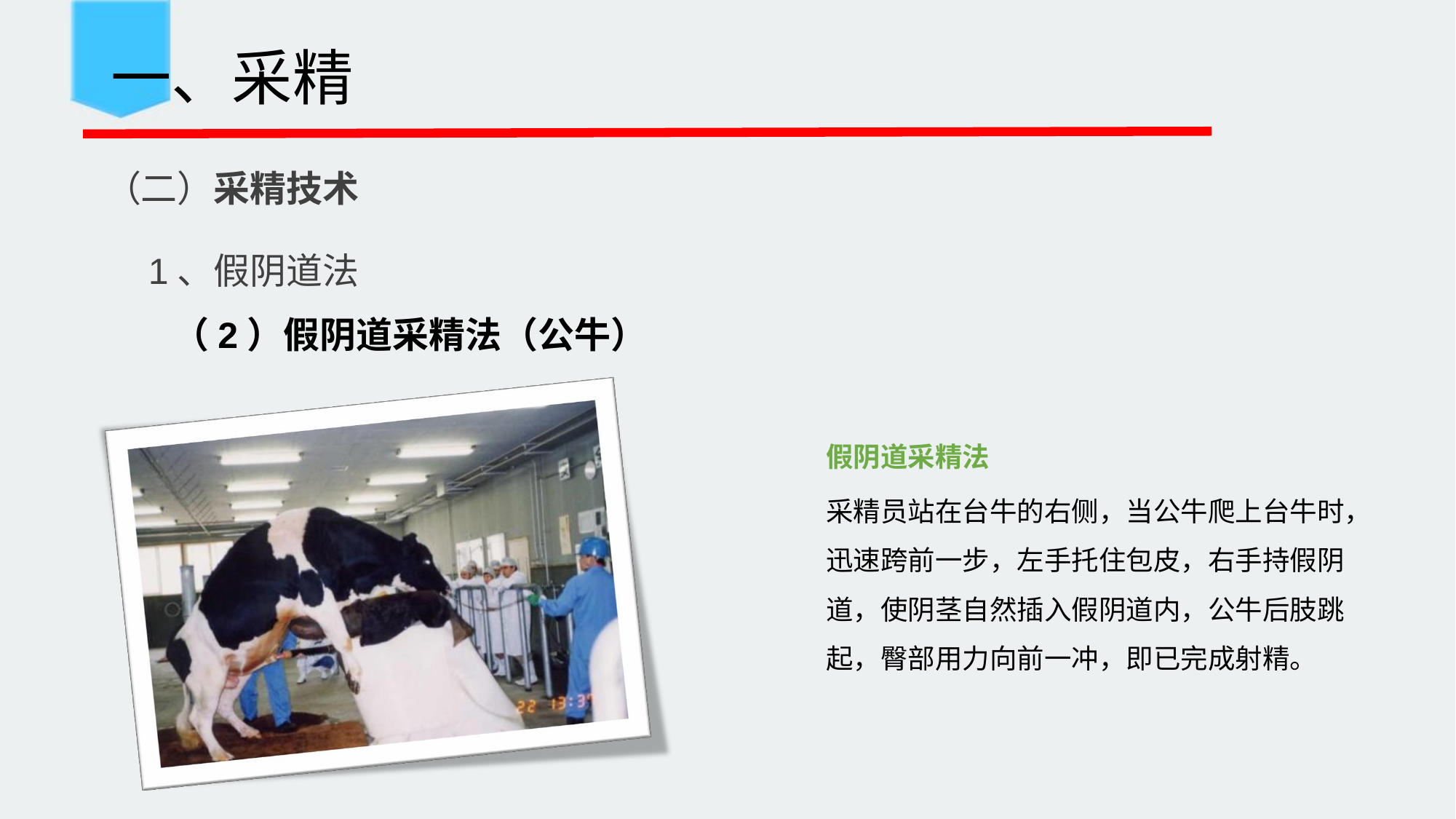

一、采精
  （二）采精技术

1、假阴道法
（2）假阴道采精法（公牛）

假阴道采精法
采精员站在台牛的右侧，当公牛爬上台牛时， 迅速跨前一步，左手托住包皮，右手持假阴 道，使阴茎自然插入假阴道内，公牛后肢跳 起，臀部用力向前一冲，即已完成射精。